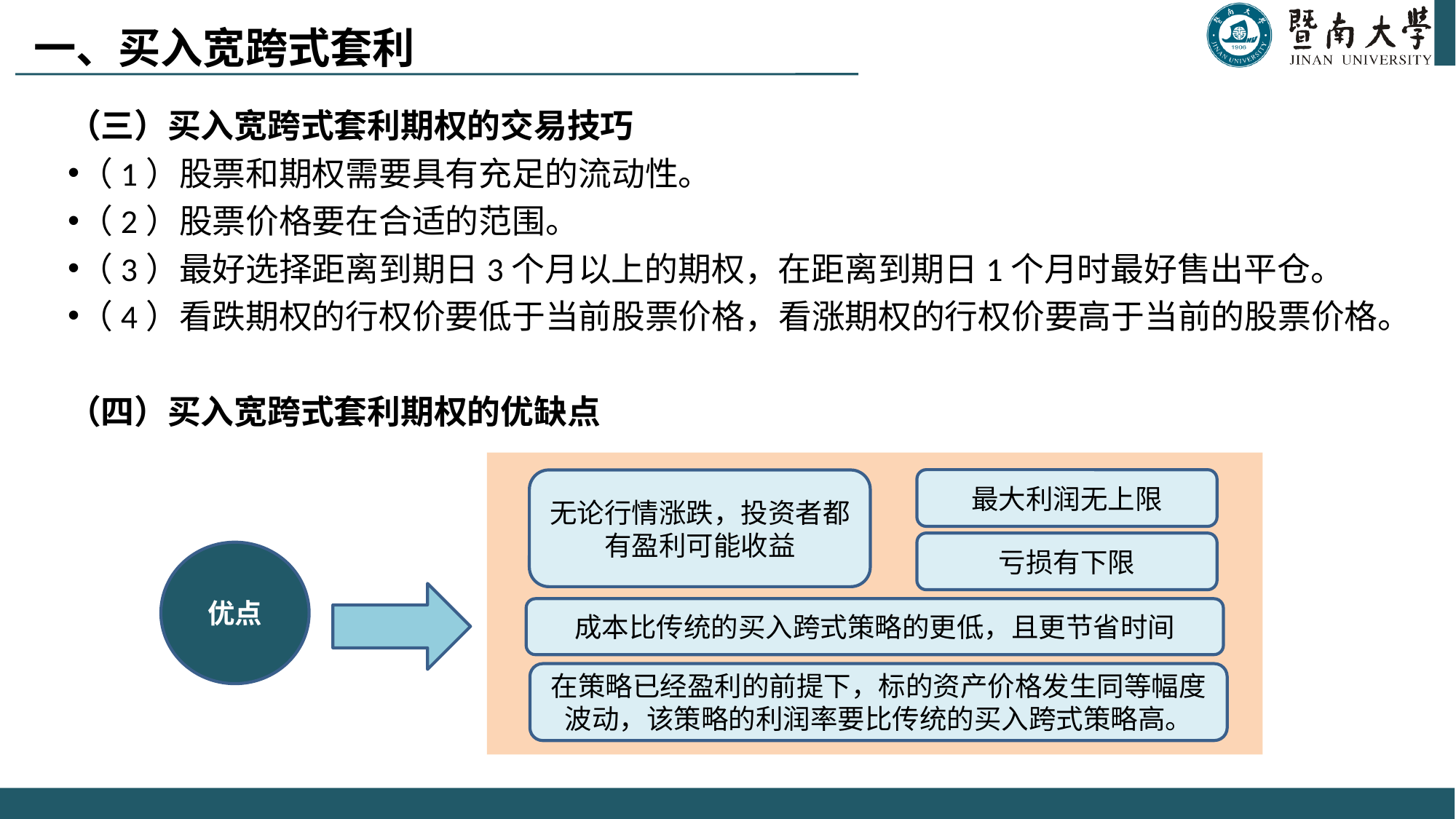

一、买入宽跨式套利

（三）买入宽跨式套利期权的交易技巧
（1）股票和期权需要具有充足的流动性。
（2）股票价格要在合适的范围。
（3）最好选择距离到期日3个月以上的期权，在距离到期日1个月时最好售出平仓。
（4）看跌期权的行权价要低于当前股票价格，看涨期权的行权价要高于当前的股票价格。

（四）买入宽跨式套利期权的优缺点

最大利润无上限
无论行情涨跌，投资者都有盈利可能收益
优点
成本比传统的买入跨式策略的更低，且更节省时间

亏损有下限
在策略已经盈利的前提下，标的资产价格发生同等幅度波动，该策略的利润率要比传统的买入跨式策略高。